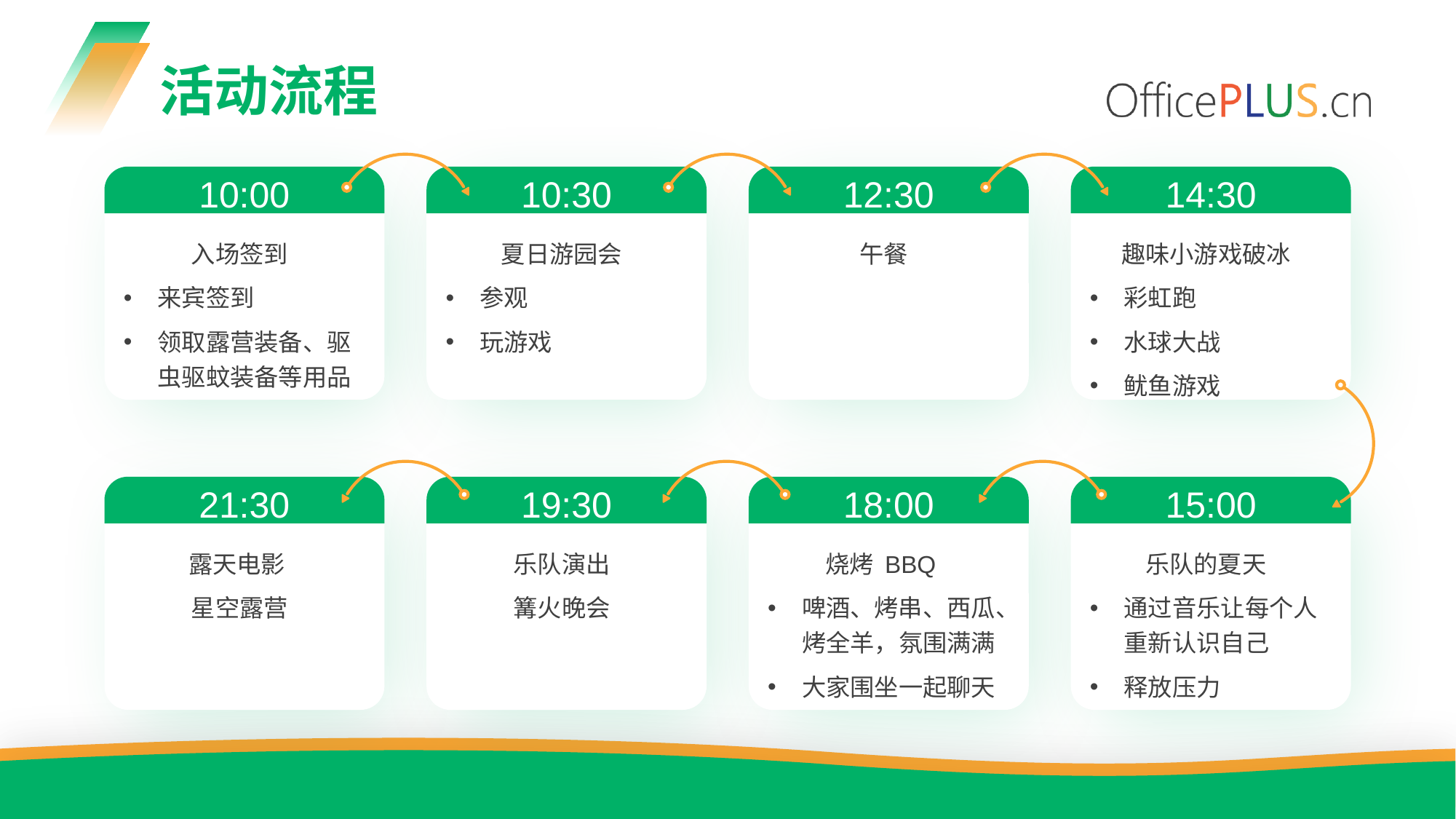

活动流程

10:00

10:30

12:30

14:30
入场签到
来宾签到
领取露营装备、驱虫驱蚊装备等用品
夏日游园会
参观
玩游戏
午餐
趣味小游戏破冰
彩虹跑
水球大战
鱿鱼游戏

21:30

19:30

18:00

15:00
露天电影
星空露营
乐队演出
篝火晚会
烧烤 BBQ
啤酒、烤串、西瓜、烤全羊，氛围满满
大家围坐一起聊天
乐队的夏天
通过音乐让每个人重新认识自己
释放压力